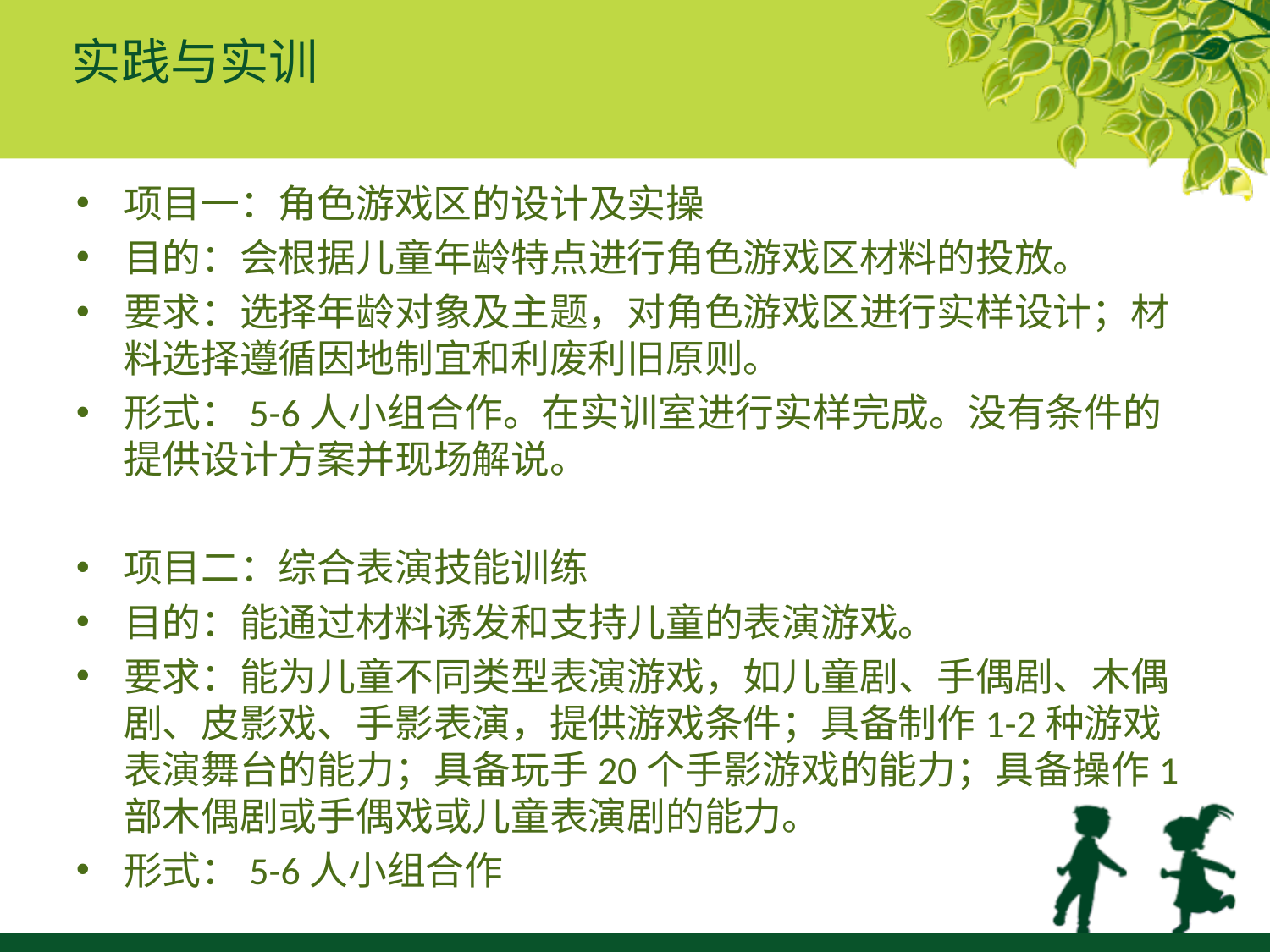

# 实践与实训
项目一：角色游戏区的设计及实操
目的：会根据儿童年龄特点进行角色游戏区材料的投放。
要求：选择年龄对象及主题，对角色游戏区进行实样设计；材料选择遵循因地制宜和利废利旧原则。
形式：5-6人小组合作。在实训室进行实样完成。没有条件的提供设计方案并现场解说。

项目二：综合表演技能训练
目的：能通过材料诱发和支持儿童的表演游戏。
要求：能为儿童不同类型表演游戏，如儿童剧、手偶剧、木偶剧、皮影戏、手影表演，提供游戏条件；具备制作1-2种游戏表演舞台的能力；具备玩手20个手影游戏的能力；具备操作1部木偶剧或手偶戏或儿童表演剧的能力。
形式：5-6人小组合作